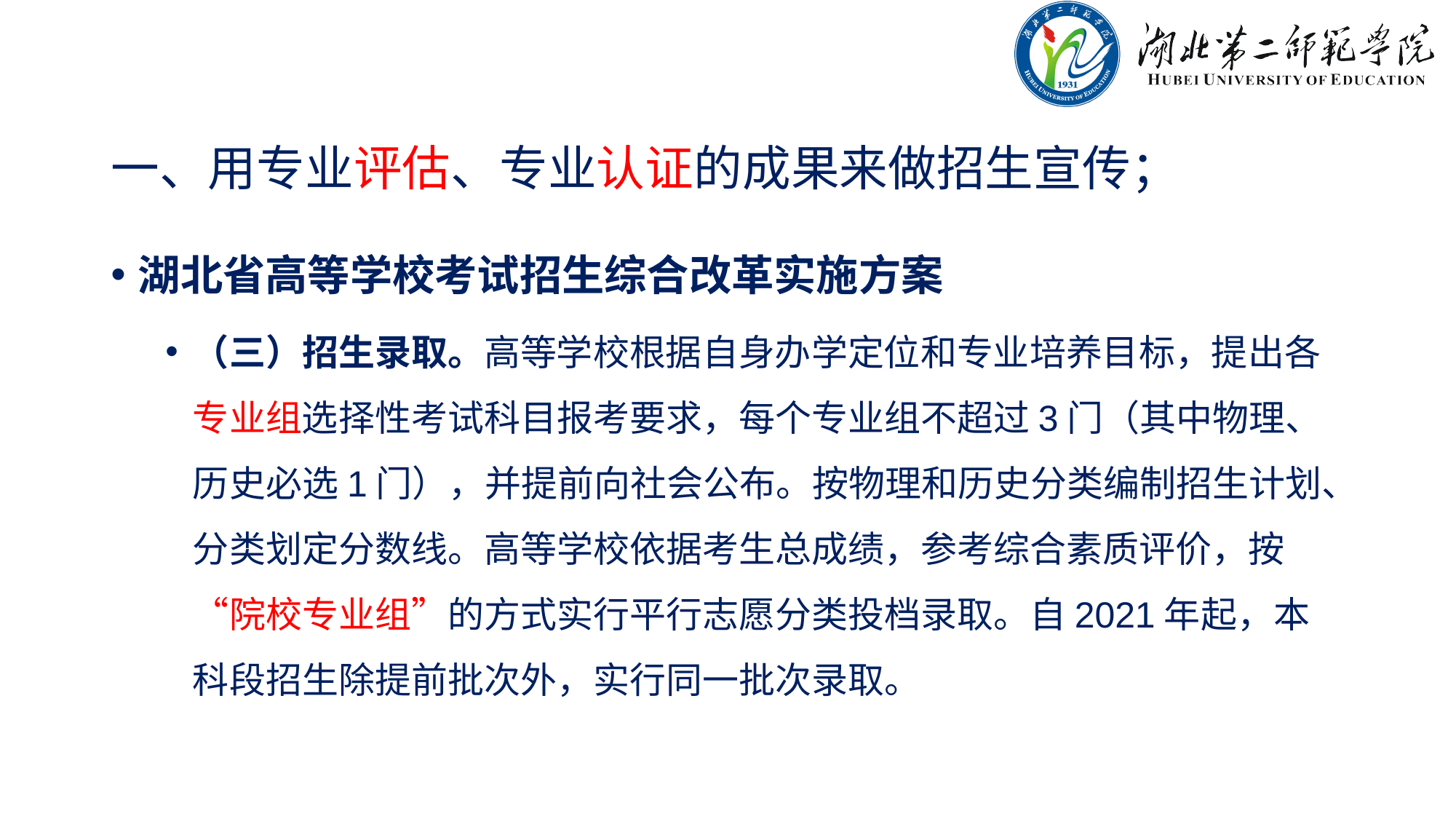

# 一、用专业评估、专业认证的成果来做招生宣传；
湖北省高等学校考试招生综合改革实施方案
（三）招生录取。高等学校根据自身办学定位和专业培养目标，提出各专业组选择性考试科目报考要求，每个专业组不超过3门（其中物理、历史必选1门），并提前向社会公布。按物理和历史分类编制招生计划、分类划定分数线。高等学校依据考生总成绩，参考综合素质评价，按“院校专业组”的方式实行平行志愿分类投档录取。自2021年起，本科段招生除提前批次外，实行同一批次录取。